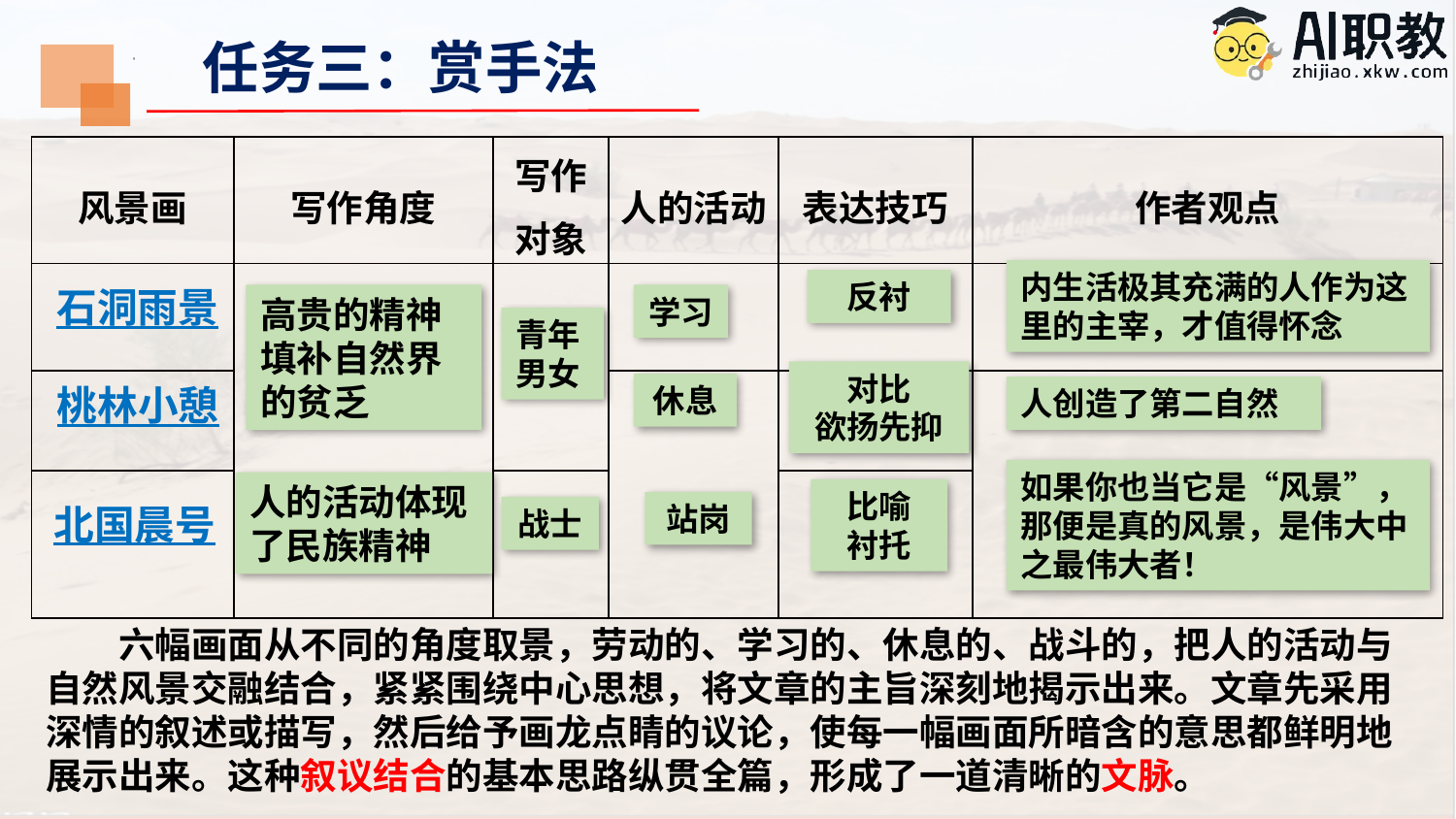

任务三：赏手法

| 风景画 | 写作角度 | 写作对象 | 人的活动 | 表达技巧 | 作者观点 |
| --- | --- | --- | --- | --- | --- |
|  |  |  |  |  |  |
|  |  |  |  |  |  |
|  |  |  |  |  |  |
|  |  |  |  |  |  |
|  |  |  |  |  |  |
内生活极其充满的人作为这里的主宰，才值得怀念
反衬
石洞雨景
高贵的精神填补自然界的贫乏
学习
青年男女
对比
欲扬先抑
桃林小憩
休息
人创造了第二自然
如果你也当它是“风景”，那便是真的风景，是伟大中之最伟大者！
人的活动体现了民族精神
比喻
衬托
北国晨号
站岗
战士
六幅画面从不同的角度取景，劳动的、学习的、休息的、战斗的，把人的活动与自然风景交融结合，紧紧围绕中心思想，将文章的主旨深刻地揭示出来。文章先采用深情的叙述或描写，然后给予画龙点睛的议论，使每一幅画面所暗含的意思都鲜明地展示出来。这种叙议结合的基本思路纵贯全篇，形成了一道清晰的文脉。